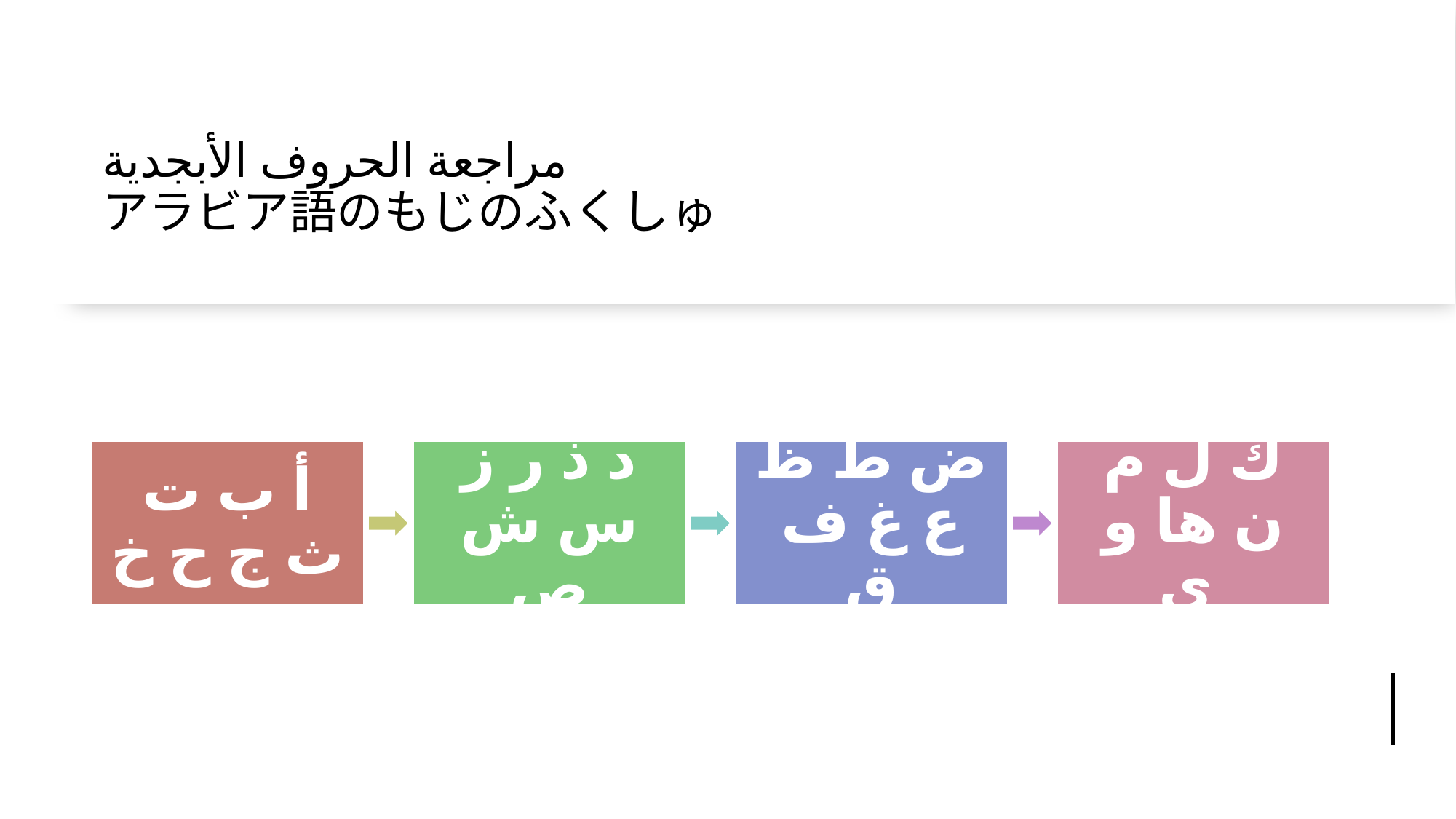

# مراجعة الحروف الأبجدية アラビア語のもじのふくしゅ
أ ب ت ث ج ح خ
د ذ ر ز س ش ص
ض ط ظ ع غ ف ق
ك ل م ن ها و ي